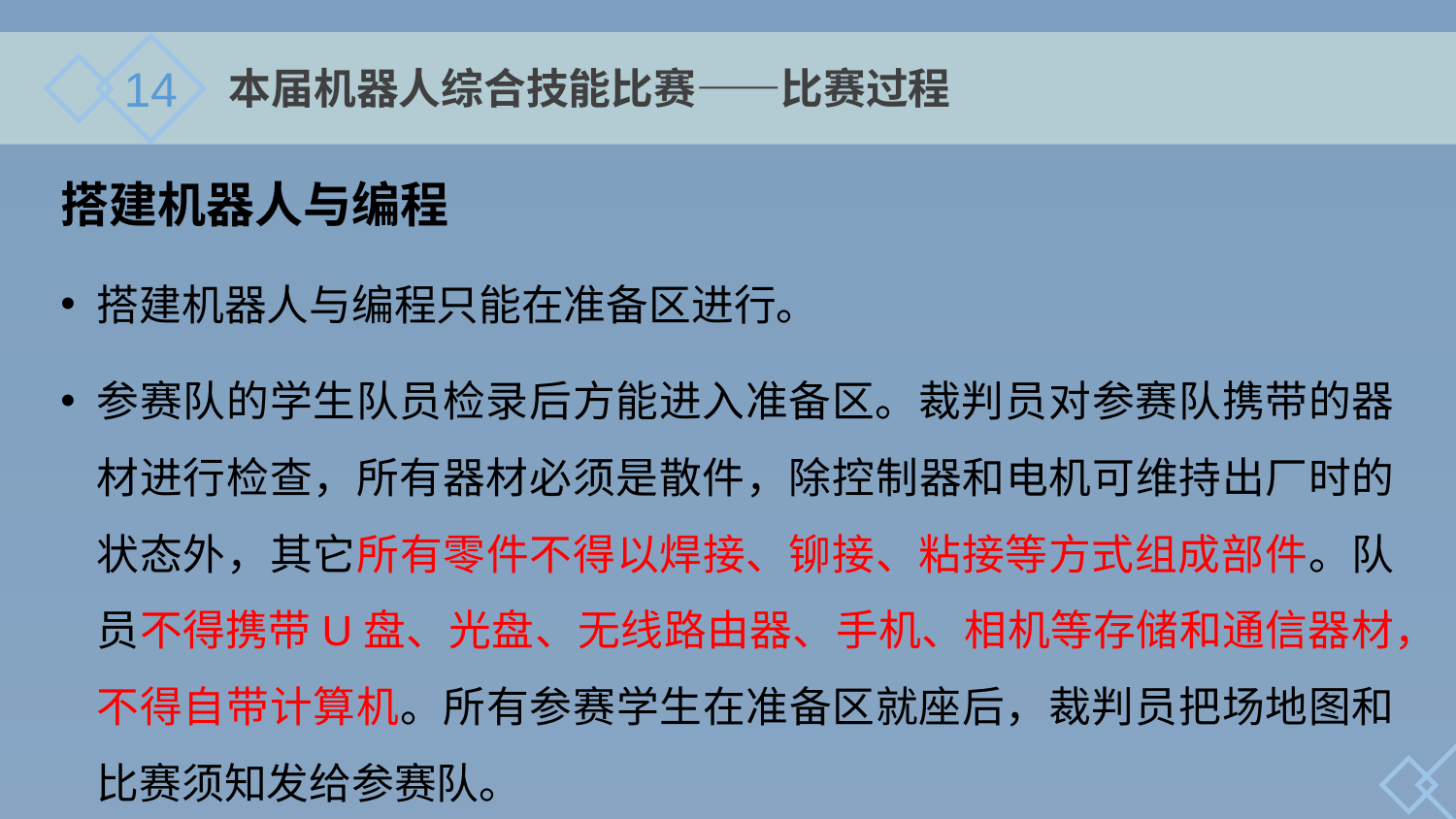

14

本届机器人综合技能比赛——比赛过程
搭建机器人与编程
搭建机器人与编程只能在准备区进行。
参赛队的学生队员检录后方能进入准备区。裁判员对参赛队携带的器材进行检查，所有器材必须是散件，除控制器和电机可维持出厂时的状态外，其它所有零件不得以焊接、铆接、粘接等方式组成部件。队员不得携带U盘、光盘、无线路由器、手机、相机等存储和通信器材，不得自带计算机。所有参赛学生在准备区就座后，裁判员把场地图和比赛须知发给参赛队。